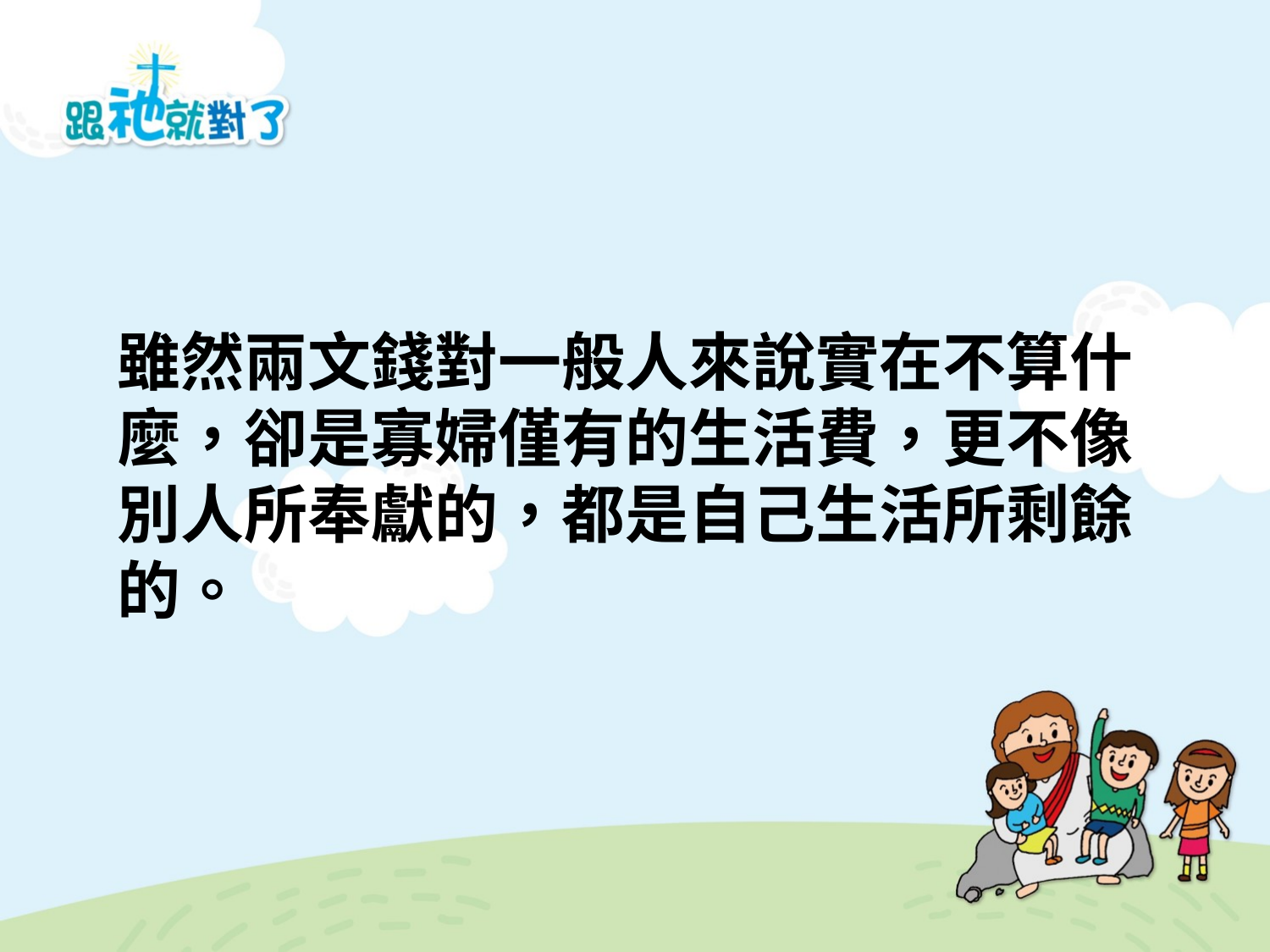

雖然兩文錢對一般人來說實在不算什麼，卻是寡婦僅有的生活費，更不像別人所奉獻的，都是自己生活所剩餘的。